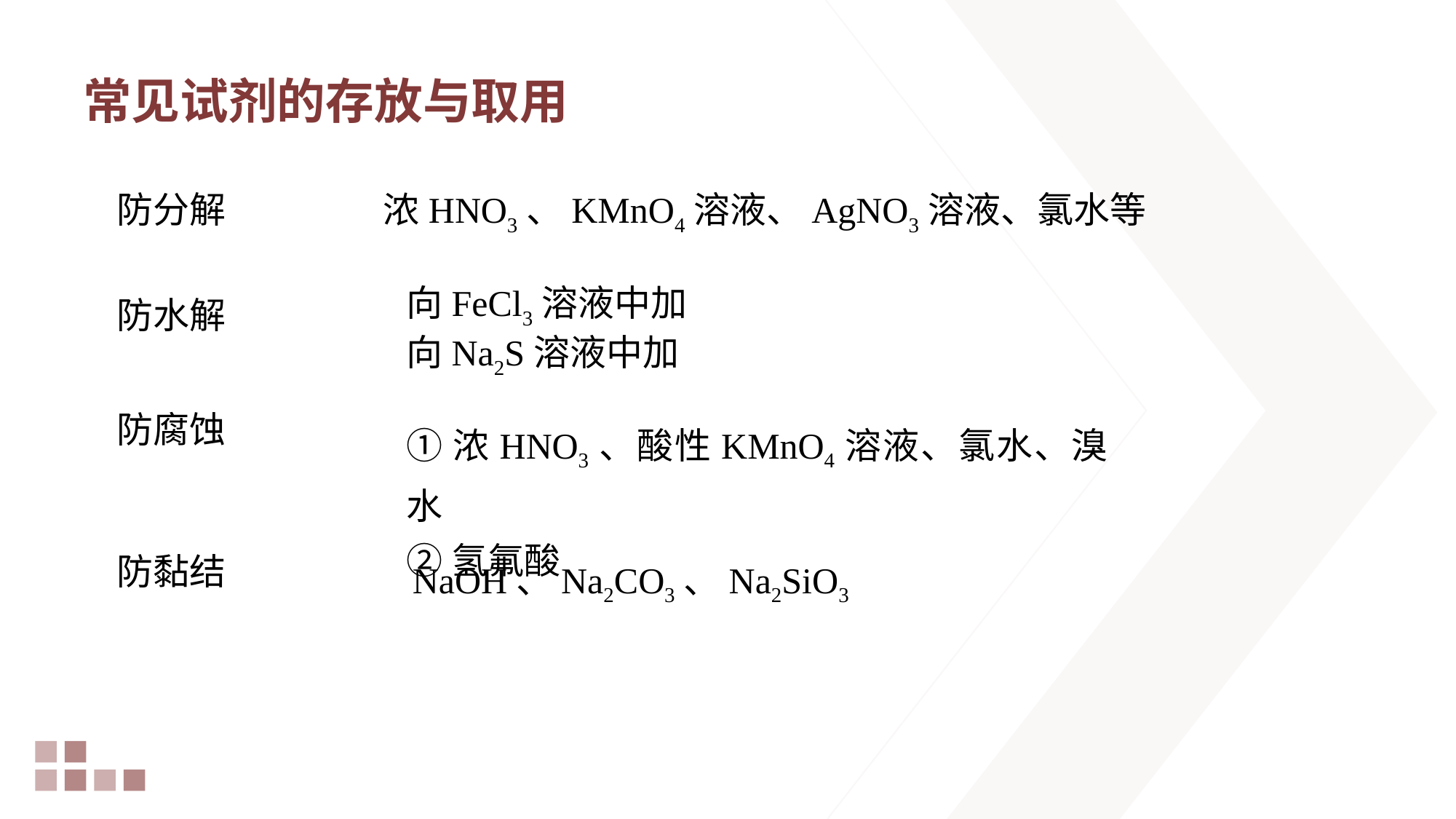

# 常见试剂的存放与取用
防分解
浓HNO3、KMnO4溶液、AgNO3溶液、氯水等
向FeCl3溶液中加
向Na2S溶液中加
防水解
防腐蚀
①浓HNO3、酸性KMnO4溶液、氯水、溴水
②氢氟酸
防黏结
NaOH、Na2CO3、Na2SiO3